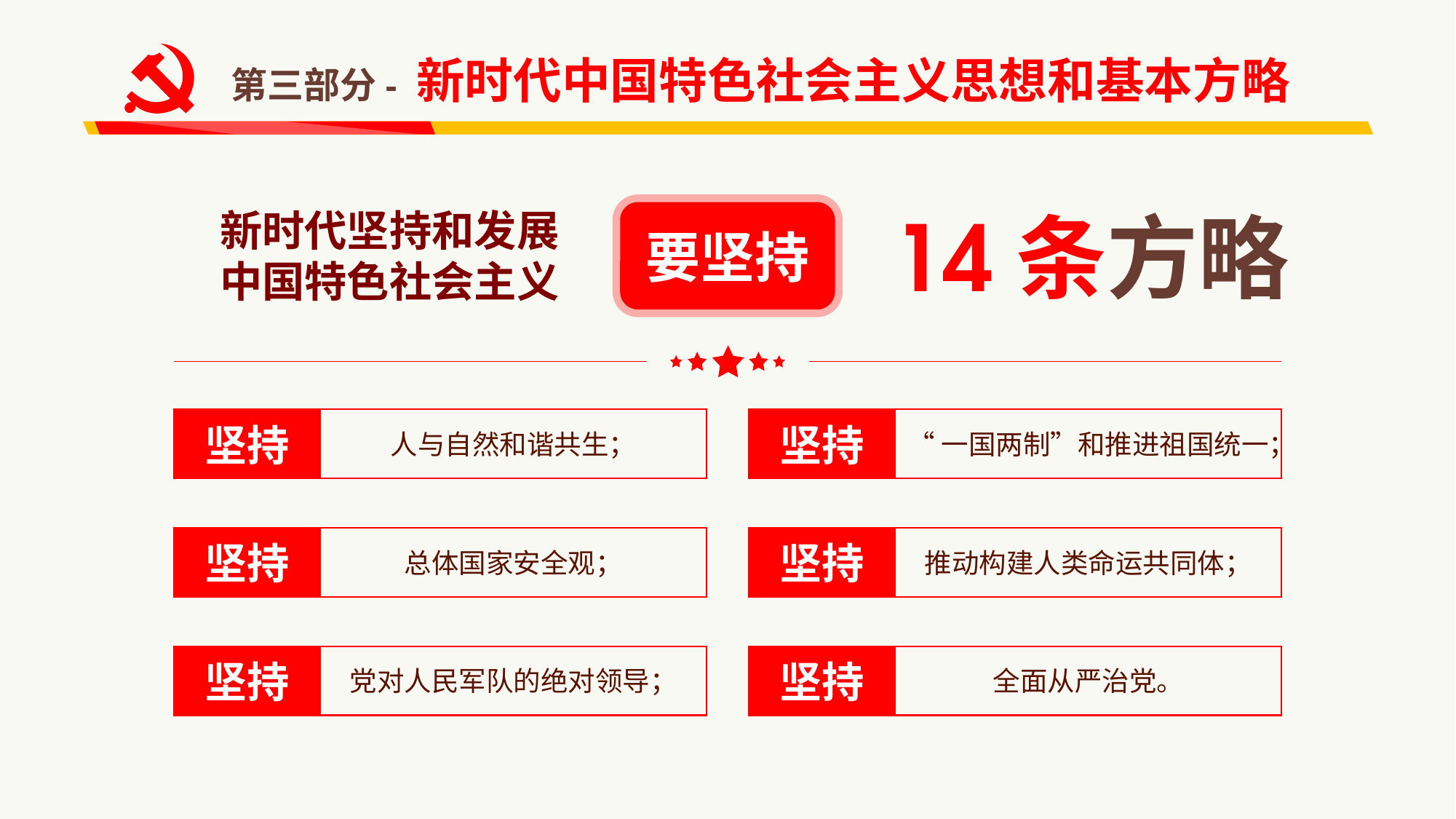

第三部分- 新时代中国特色社会主义思想和基本方略
14条方略
新时代坚持和发展
中国特色社会主义
要坚持

坚持

人与自然和谐共生；
坚持

“一国两制”和推进祖国统一；
坚持

总体国家安全观；
坚持

推动构建人类命运共同体；
坚持

党对人民军队的绝对领导；
坚持

全面从严治党。